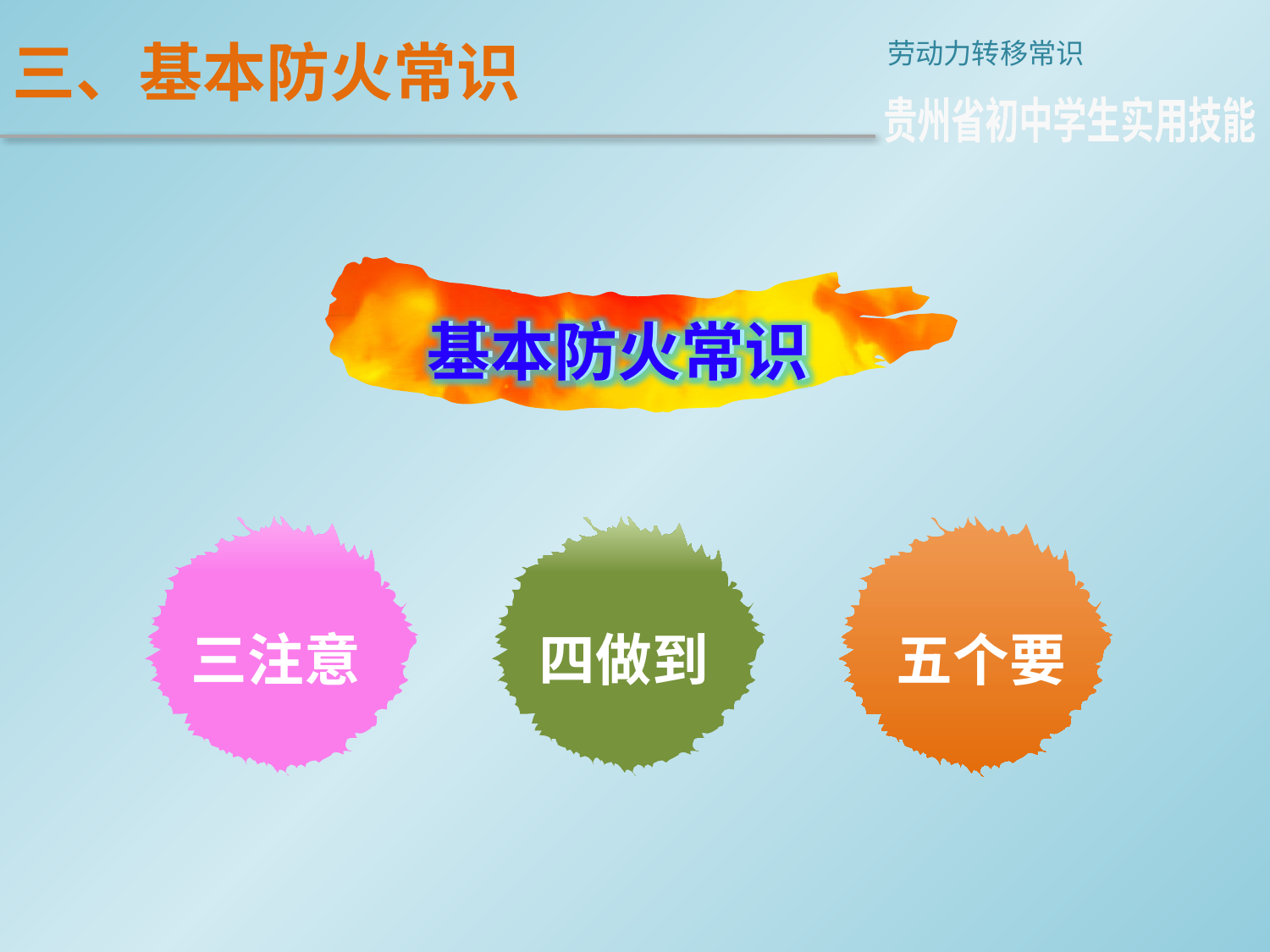

三、基本防火常识
劳动力转移常识
贵州省初中学生实用技能

基本防火常识
基本防火常识

三注意

四做到

五个要